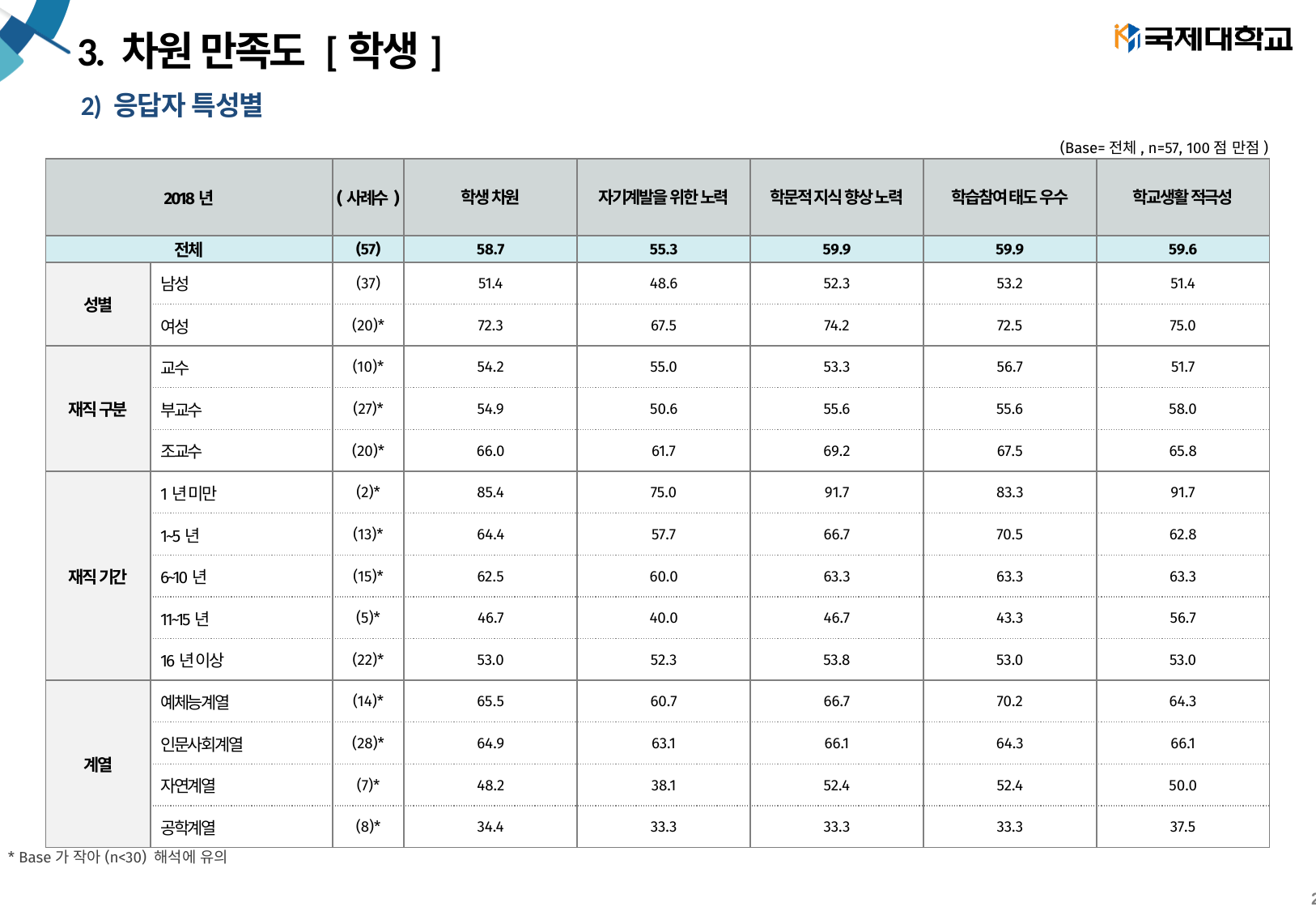

# 3. 차원 만족도 [학생]
2) 응답자 특성별
(Base=전체, n=57, 100점 만점)
| 2018년 |  | (사례수) | 학생 차원 | 자기계발을 위한 노력 | 학문적 지식 향상 노력 | 학습참여 태도 우수 | 학교생활 적극성 |
| --- | --- | --- | --- | --- | --- | --- | --- |
| 전체 |  | (57) | 58.7 | 55.3 | 59.9 | 59.9 | 59.6 |
| 성별 | 남성 | (37) | 51.4 | 48.6 | 52.3 | 53.2 | 51.4 |
|  | 여성 | (20)\* | 72.3 | 67.5 | 74.2 | 72.5 | 75.0 |
| 재직 구분 | 교수 | (10)\* | 54.2 | 55.0 | 53.3 | 56.7 | 51.7 |
|  | 부교수 | (27)\* | 54.9 | 50.6 | 55.6 | 55.6 | 58.0 |
|  | 조교수 | (20)\* | 66.0 | 61.7 | 69.2 | 67.5 | 65.8 |
| 재직 기간 | 1년 미만 | (2)\* | 85.4 | 75.0 | 91.7 | 83.3 | 91.7 |
|  | 1~5년 | (13)\* | 64.4 | 57.7 | 66.7 | 70.5 | 62.8 |
|  | 6~10년 | (15)\* | 62.5 | 60.0 | 63.3 | 63.3 | 63.3 |
|  | 11~15년 | (5)\* | 46.7 | 40.0 | 46.7 | 43.3 | 56.7 |
|  | 16년 이상 | (22)\* | 53.0 | 52.3 | 53.8 | 53.0 | 53.0 |
| 계열 | 예체능계열 | (14)\* | 65.5 | 60.7 | 66.7 | 70.2 | 64.3 |
|  | 인문사회계열 | (28)\* | 64.9 | 63.1 | 66.1 | 64.3 | 66.1 |
|  | 자연계열 | (7)\* | 48.2 | 38.1 | 52.4 | 52.4 | 50.0 |
|  | 공학계열 | (8)\* | 34.4 | 33.3 | 33.3 | 33.3 | 37.5 |
* Base가 작아(n<30) 해석에 유의